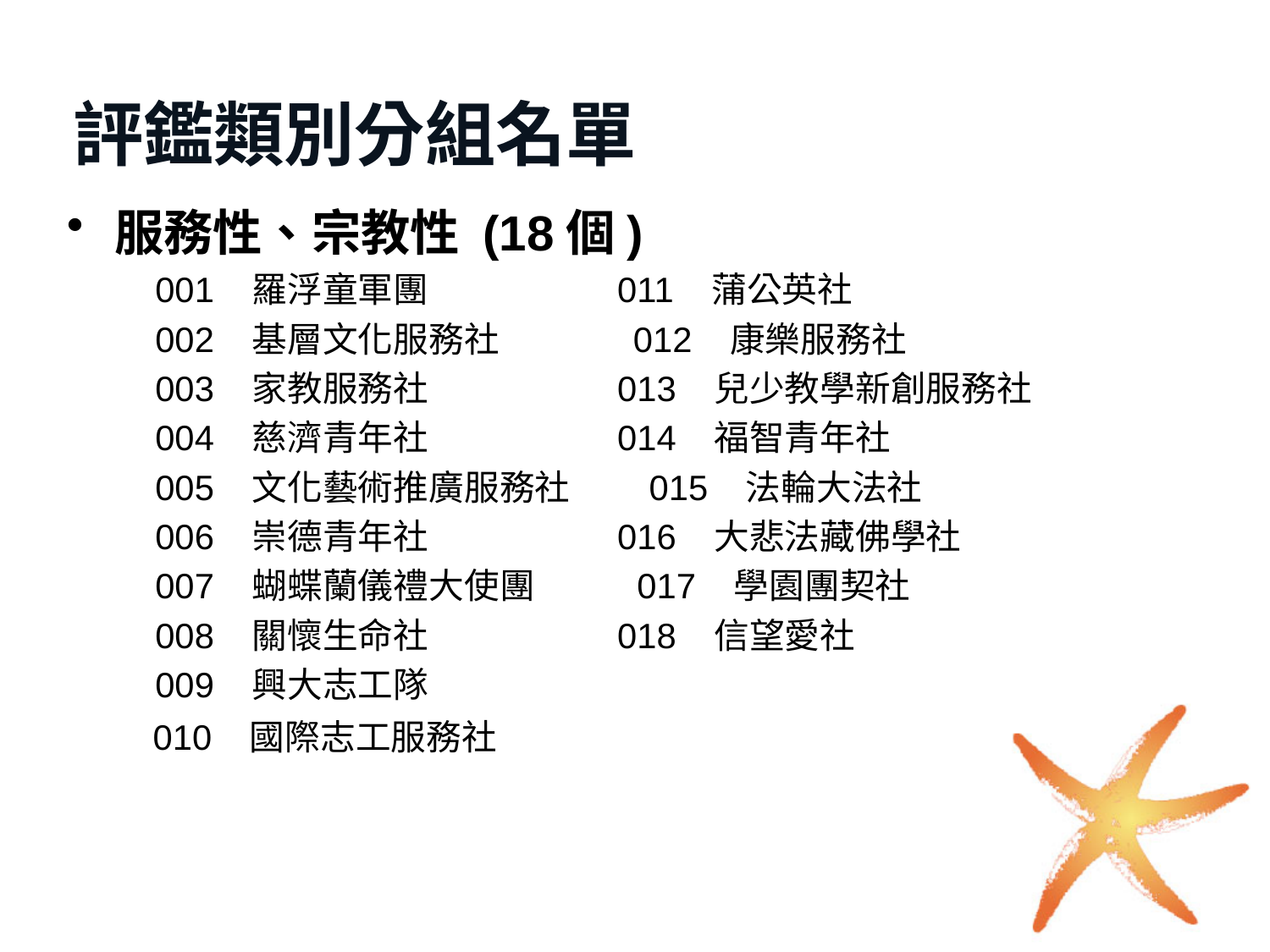

# 評鑑類別分組名單
服務性、宗教性 (18個)
        001   羅浮童軍團                       011   蒲公英社
        002   基層文化服務社                012   康樂服務社
        003   家教服務社                       013   兒少教學新創服務社
        004   慈濟青年社                       014   福智青年社
        005   文化藝術推廣服務社         015   法輪大法社
        006   崇德青年社                       016   大悲法藏佛學社
        007   蝴蝶蘭儀禮大使團            017   學園團契社
        008   關懷生命社                       018   信望愛社
        009   興大志工隊
           010   國際志工服務社